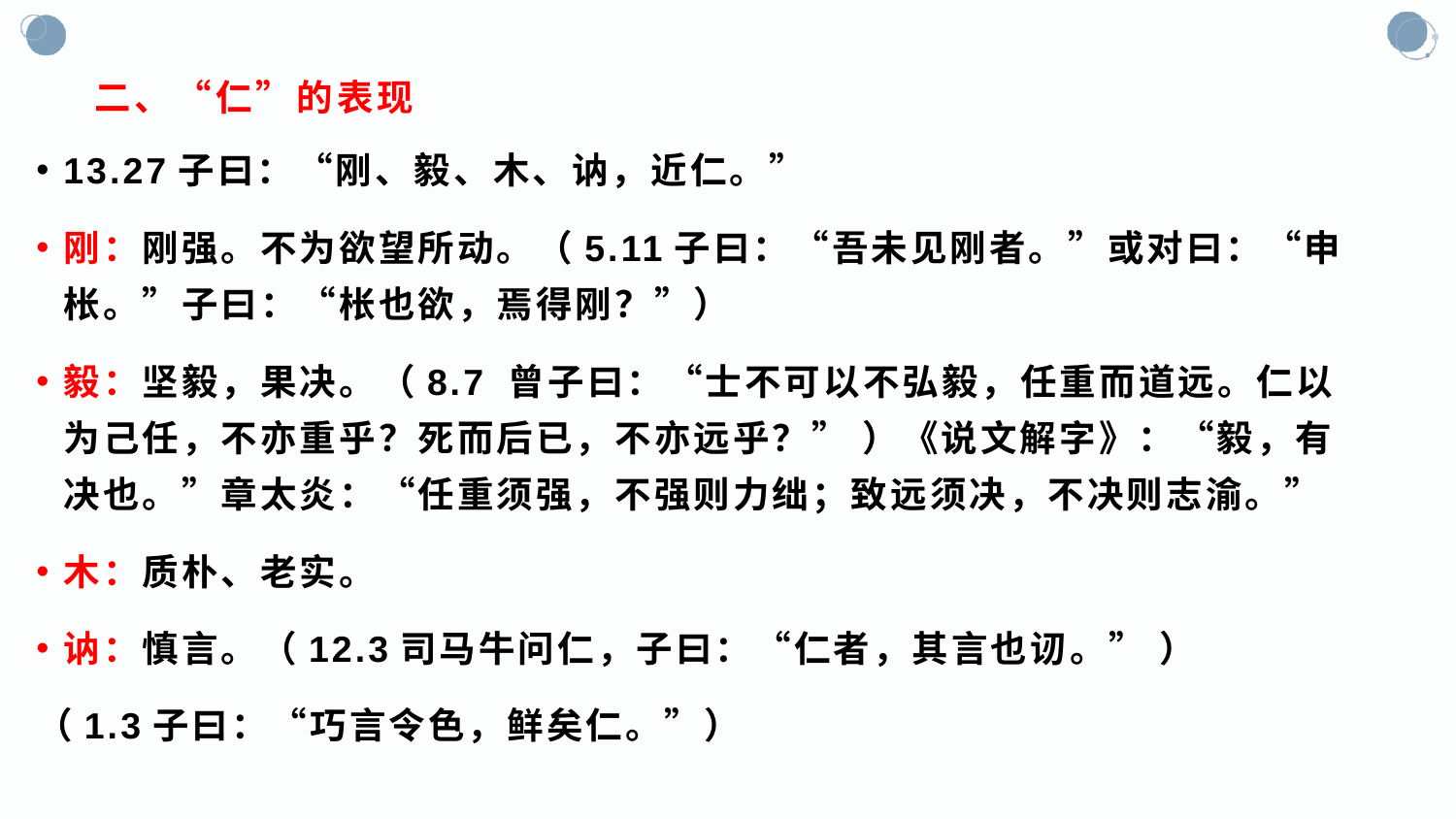

# 二、“仁”的表现
13.27子曰：“刚、毅、木、讷，近仁。”
刚：刚强。不为欲望所动。（5.11子曰：“吾未见刚者。”或对曰：“申枨。”子曰：“枨也欲，焉得刚？”）
毅：坚毅，果决。（8.7 曾子曰：“士不可以不弘毅，任重而道远。仁以为己任，不亦重乎？死而后已，不亦远乎？” ）《说文解字》：“毅，有决也。”章太炎：“任重须强，不强则力绌；致远须决，不决则志渝。”
木：质朴、老实。
讷：慎言。（12.3司马牛问仁，子曰：“仁者，其言也讱。” ）
（1.3子曰：“巧言令色，鲜矣仁。”）